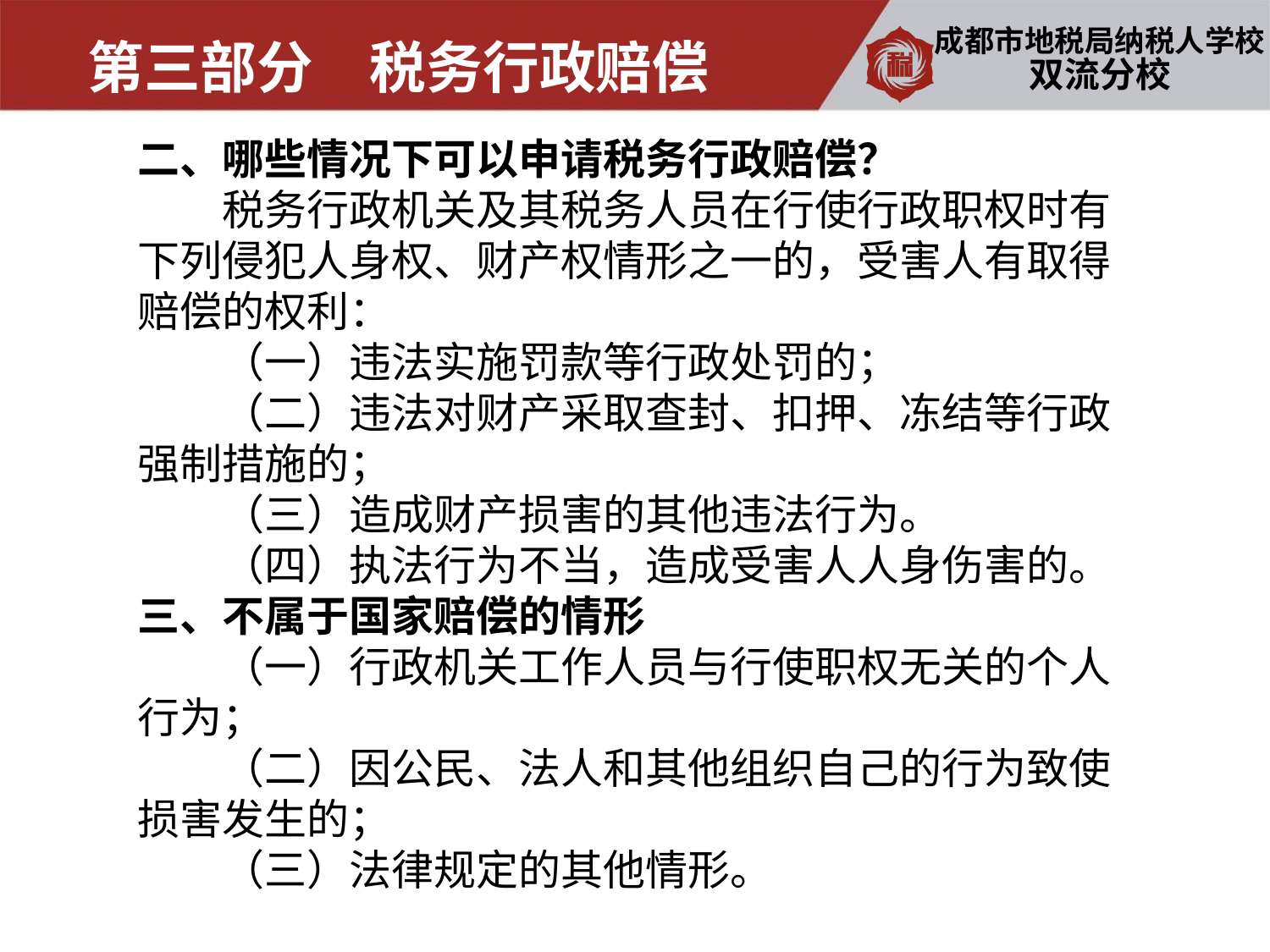

第三部分　税务行政赔偿
双流分校
二、哪些情况下可以申请税务行政赔偿？
　　税务行政机关及其税务人员在行使行政职权时有下列侵犯人身权、财产权情形之一的，受害人有取得赔偿的权利：
　　（一）违法实施罚款等行政处罚的；
　　（二）违法对财产采取查封、扣押、冻结等行政强制措施的；
　　（三）造成财产损害的其他违法行为。
　　（四）执法行为不当，造成受害人人身伤害的。
三、不属于国家赔偿的情形
　　（一）行政机关工作人员与行使职权无关的个人行为；
　　（二）因公民、法人和其他组织自己的行为致使损害发生的；
　　（三）法律规定的其他情形。